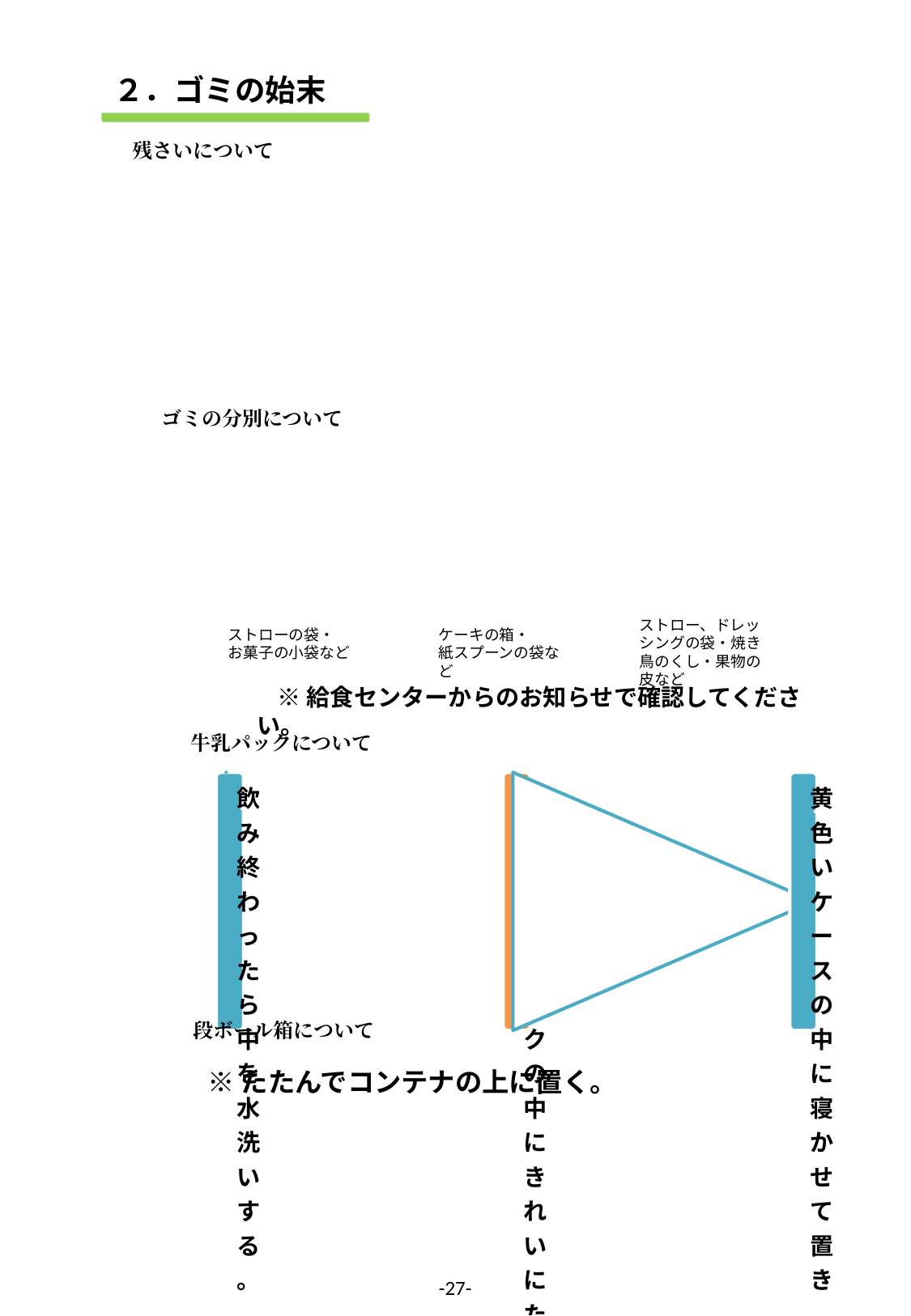

２．ゴミの始末

残さいについて
ゴミの分別について
ストロー、ドレッシングの袋・焼き鳥のくし・果物の皮など
ストローの袋・
お菓子の小袋など
ケーキの箱・
紙スプーンの袋など
※給食センターからのお知らせで確認してください。
 牛乳パックについて
１
３
２
 段ボール箱について
※たたんでコンテナの上に置く。
-27-